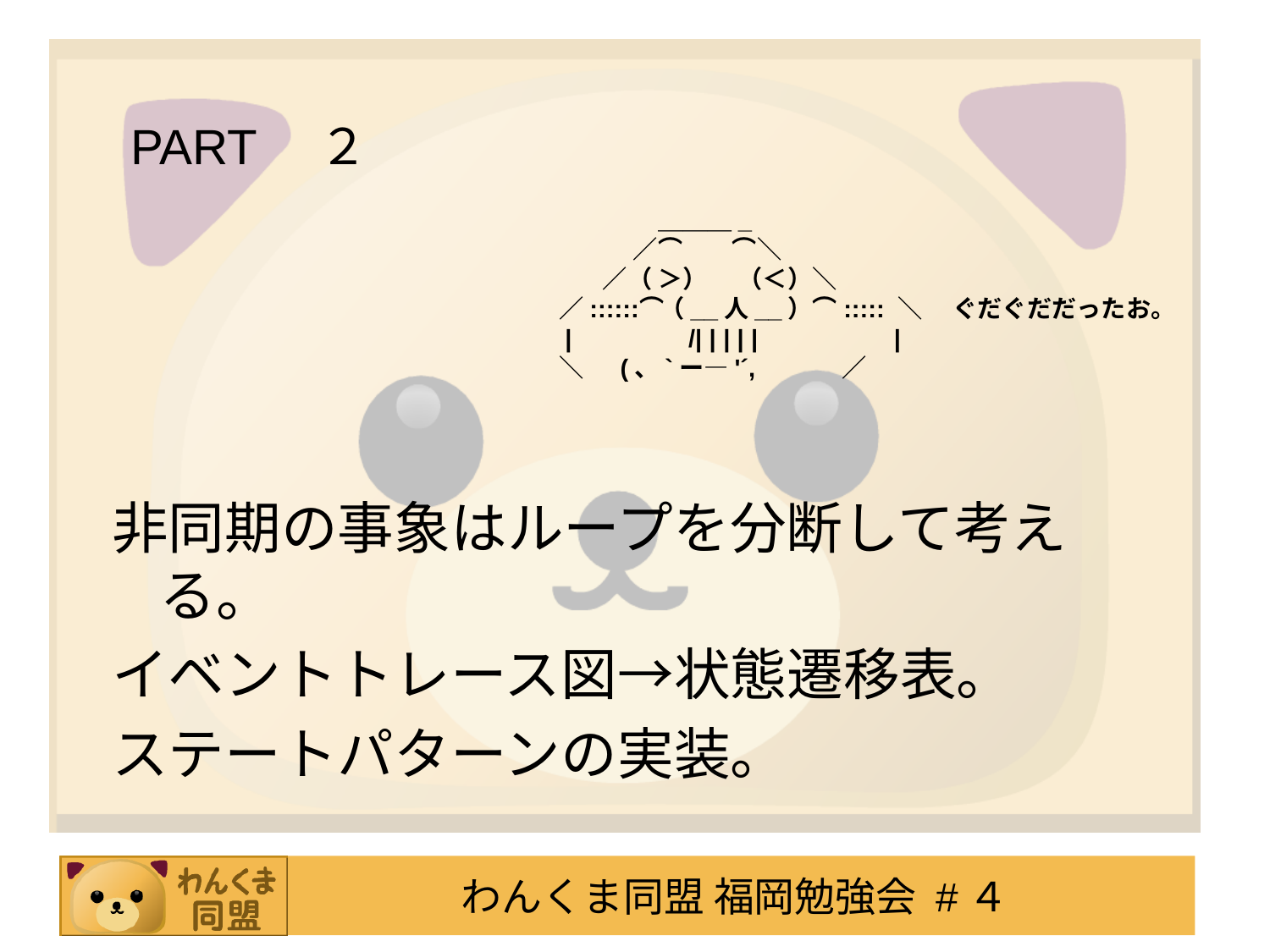

PART　２
　　　　　 ＿＿＿_
　 　　　／⌒　　⌒＼
　　　／（ ＞） 　（＜）＼
　 ／::::::⌒（__人__）⌒::::: ＼ 　ぐだぐだだったお。
　 |　　　 　/| | | | |　　　　　|
　 ＼　 (、`ー―'´,　　 　／

非同期の事象はループを分断して考える。
イベントトレース図→状態遷移表。
ステートパターンの実装。